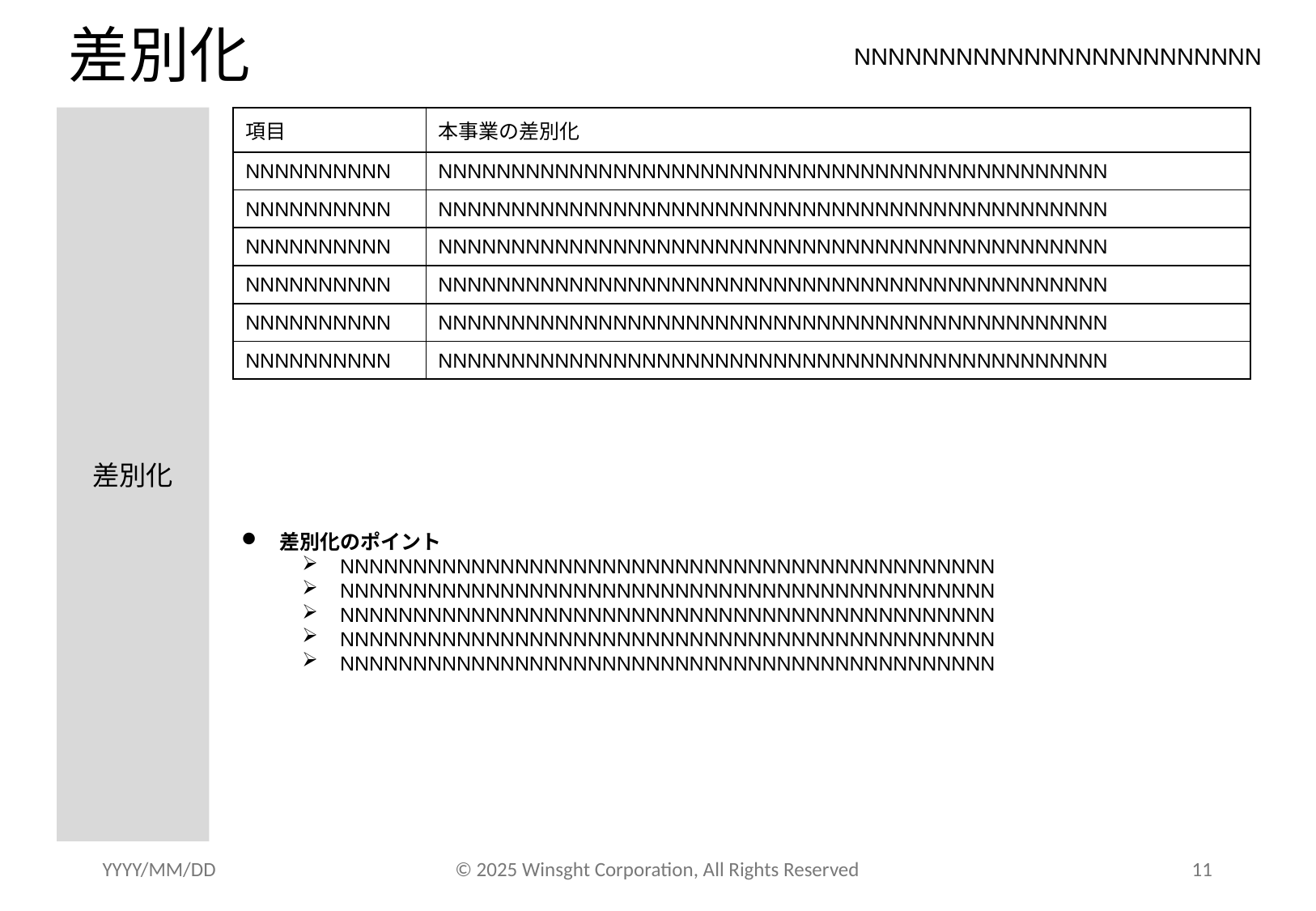

# 差別化
NNNNNNNNNNNNNNNNNNNNNNNN
差別化
| 項目 | 本事業の差別化 |
| --- | --- |
| NNNNNNNNNN | NNNNNNNNNNNNNNNNNNNNNNNNNNNNNNNNNNNNNNNNNNNNNN |
| NNNNNNNNNN | NNNNNNNNNNNNNNNNNNNNNNNNNNNNNNNNNNNNNNNNNNNNNN |
| NNNNNNNNNN | NNNNNNNNNNNNNNNNNNNNNNNNNNNNNNNNNNNNNNNNNNNNNN |
| NNNNNNNNNN | NNNNNNNNNNNNNNNNNNNNNNNNNNNNNNNNNNNNNNNNNNNNNN |
| NNNNNNNNNN | NNNNNNNNNNNNNNNNNNNNNNNNNNNNNNNNNNNNNNNNNNNNNN |
| NNNNNNNNNN | NNNNNNNNNNNNNNNNNNNNNNNNNNNNNNNNNNNNNNNNNNNNNN |
差別化のポイント
NNNNNNNNNNNNNNNNNNNNNNNNNNNNNNNNNNNNNNNNNNNNN
NNNNNNNNNNNNNNNNNNNNNNNNNNNNNNNNNNNNNNNNNNNNN
NNNNNNNNNNNNNNNNNNNNNNNNNNNNNNNNNNNNNNNNNNNNN
NNNNNNNNNNNNNNNNNNNNNNNNNNNNNNNNNNNNNNNNNNNNN
NNNNNNNNNNNNNNNNNNNNNNNNNNNNNNNNNNNNNNNNNNNNN

YYYY/MM/DD
© 2025 Winsght Corporation, All Rights Reserved
11